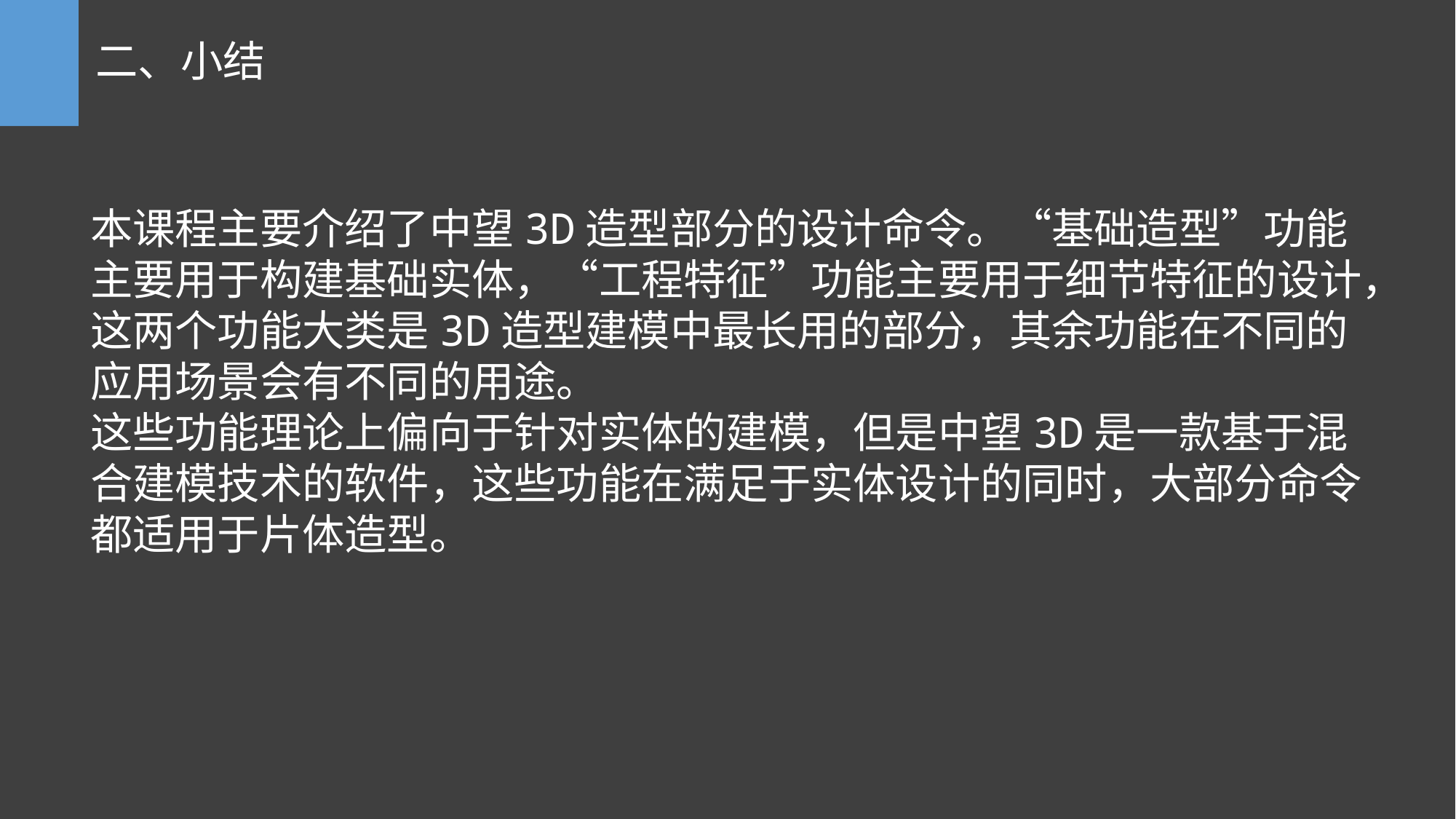

# 二、小结
本课程主要介绍了中望3D造型部分的设计命令。“基础造型”功能主要用于构建基础实体，“工程特征”功能主要用于细节特征的设计，这两个功能大类是3D造型建模中最长用的部分，其余功能在不同的应用场景会有不同的用途。
这些功能理论上偏向于针对实体的建模，但是中望3D是一款基于混合建模技术的软件，这些功能在满足于实体设计的同时，大部分命令都适用于片体造型。